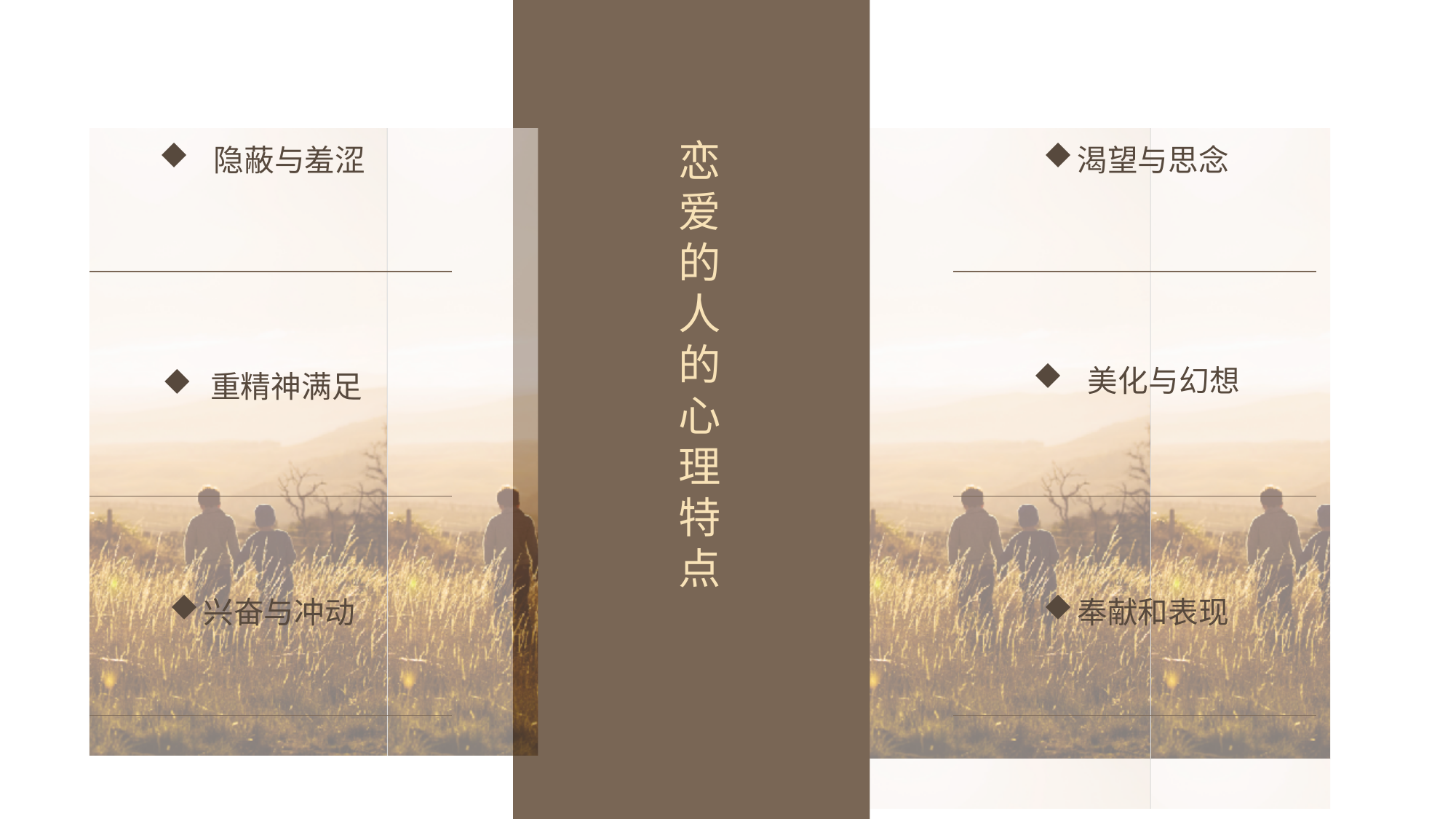

隐蔽与羞涩

恋爱的人的心理特点

渴望与思念
  美化与幻想
 重精神满足
兴奋与冲动
奉献和表现